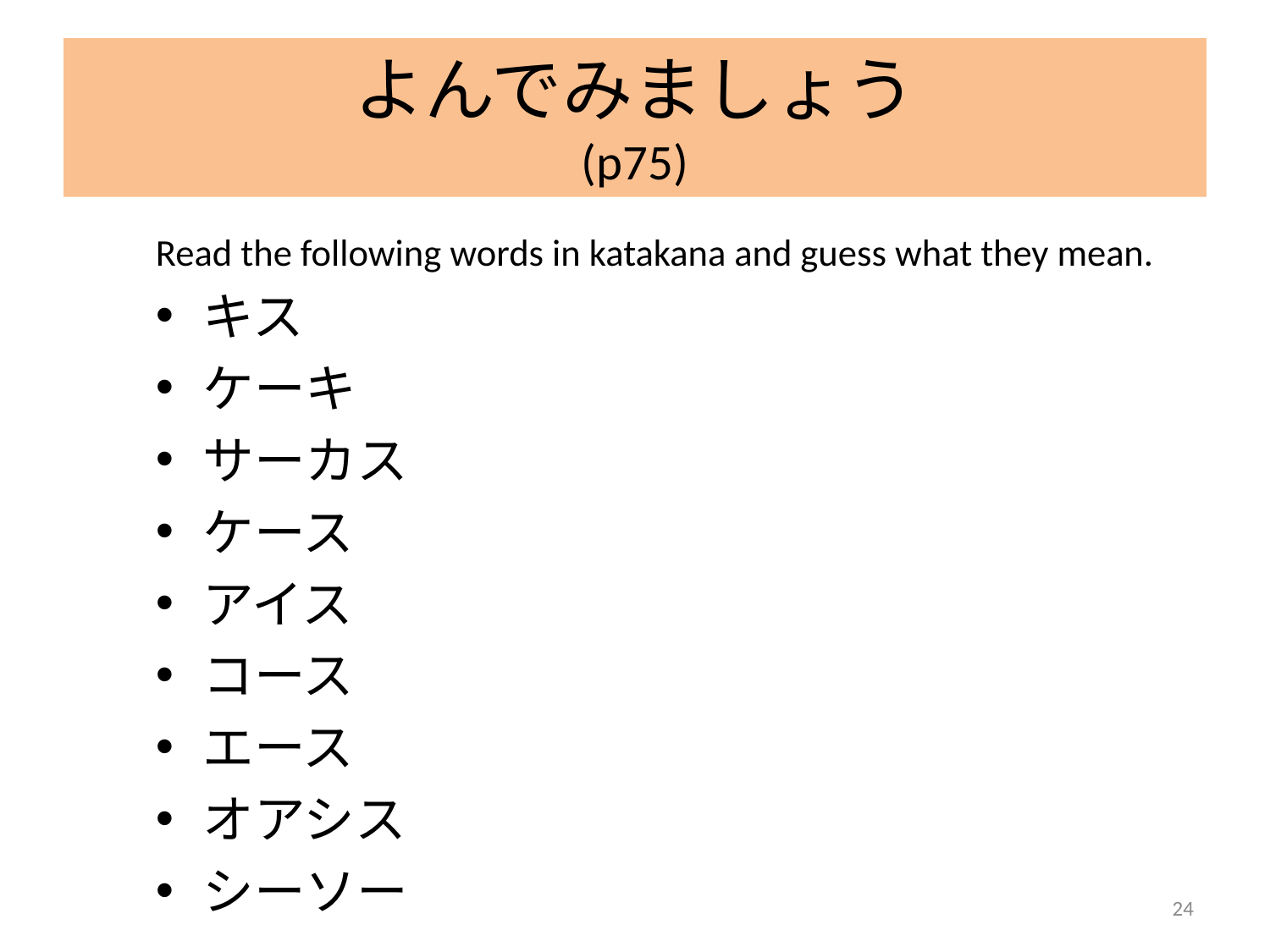

# よんでみましょう (p75)

Read the following words in katakana and guess what they mean.
キス
ケーキ
サーカス
ケース
アイス
コース
エース
オアシス
シーソー
24